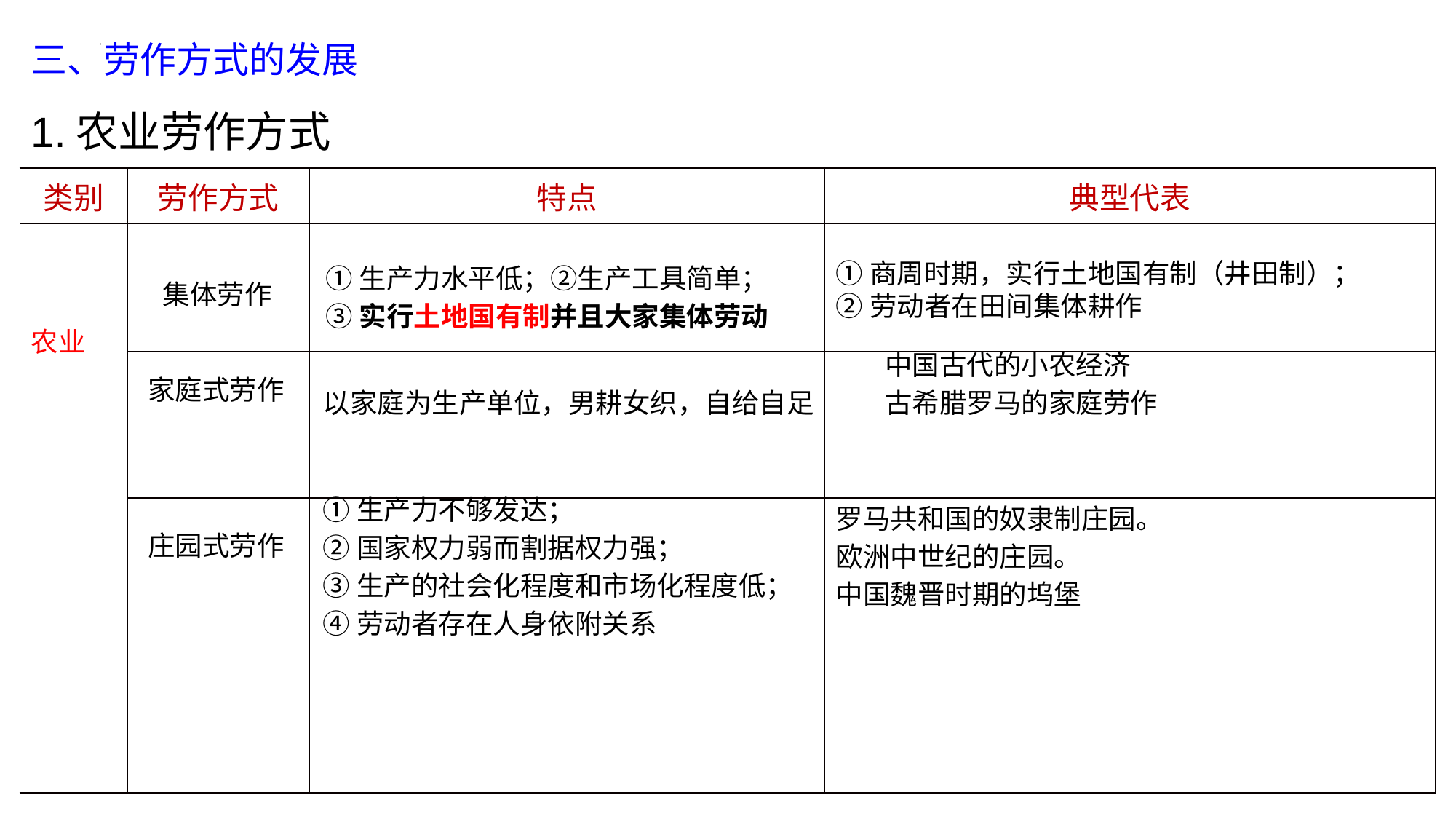

三、劳作方式的发展
1.农业劳作方式
| 类别 | 劳作方式 | 特点 | 典型代表 |
| --- | --- | --- | --- |
| 农业 |  |  |  |
|  |  |  |  |
|  |  |  |  |
①生产力水平低；②生产工具简单；
③实行土地国有制并且大家集体劳动
①商周时期，实行土地国有制（井田制）；
②劳动者在田间集体耕作
集体劳作
中国古代的小农经济
古希腊罗马的家庭劳作
家庭式劳作
以家庭为生产单位，男耕女织，自给自足
①生产力不够发达；
②国家权力弱而割据权力强；
③生产的社会化程度和市场化程度低；
④劳动者存在人身依附关系
罗马共和国的奴隶制庄园。
欧洲中世纪的庄园。
中国魏晋时期的坞堡
庄园式劳作